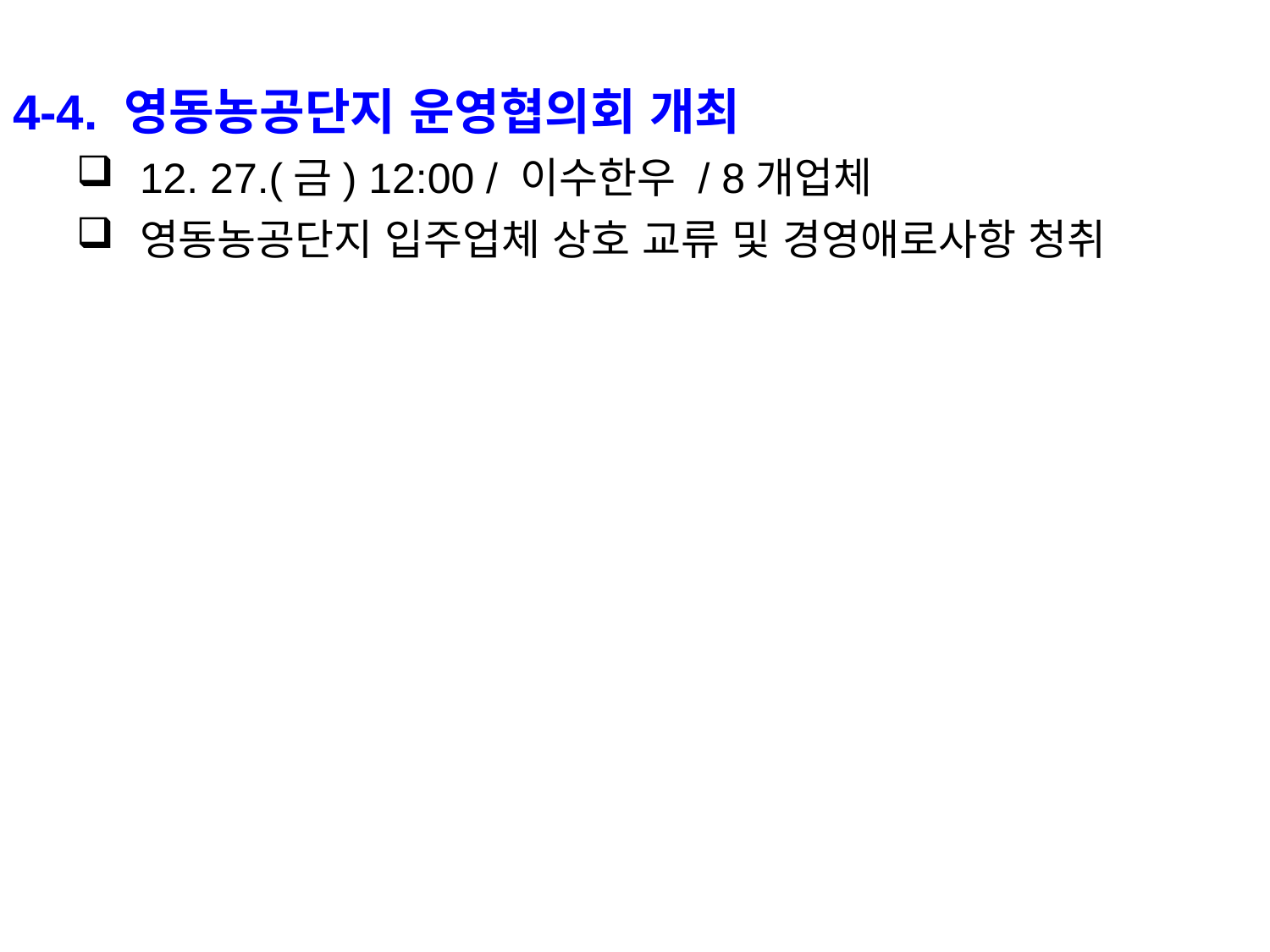

4-4. 영동농공단지 운영협의회 개최
12. 27.(금) 12:00 / 이수한우 / 8개업체
영동농공단지 입주업체 상호 교류 및 경영애로사항 청취